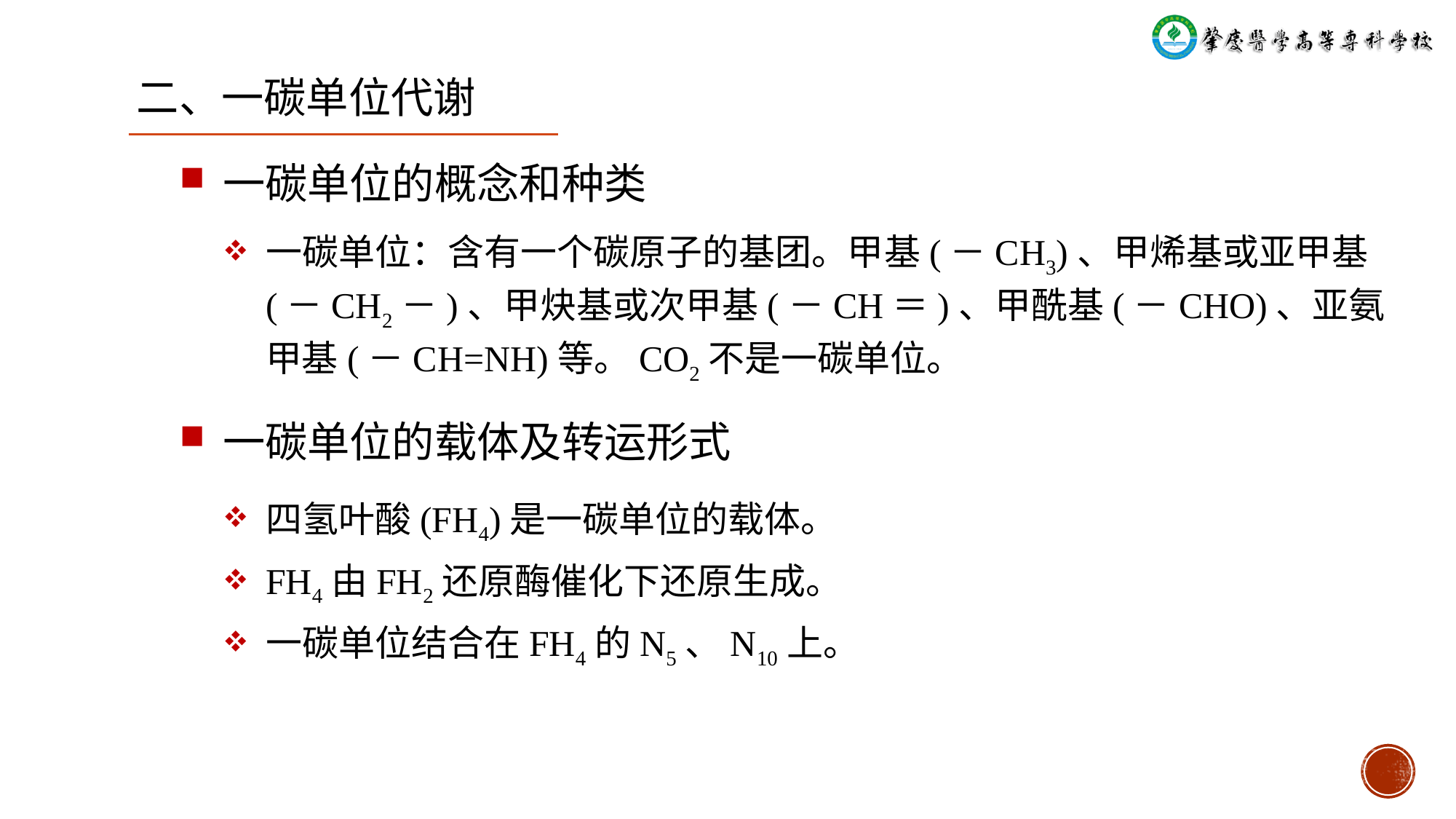

二、一碳单位代谢
一碳单位的概念和种类
一碳单位：含有一个碳原子的基团。甲基(－CH3)、甲烯基或亚甲基(－CH2－)、甲炔基或次甲基(－CH＝)、甲酰基(－CHO)、亚氨甲基(－CH=NH)等。CO2不是一碳单位。
一碳单位的载体及转运形式
四氢叶酸(FH4)是一碳单位的载体。
FH4由FH2还原酶催化下还原生成。
一碳单位结合在FH4的N5、N10上。